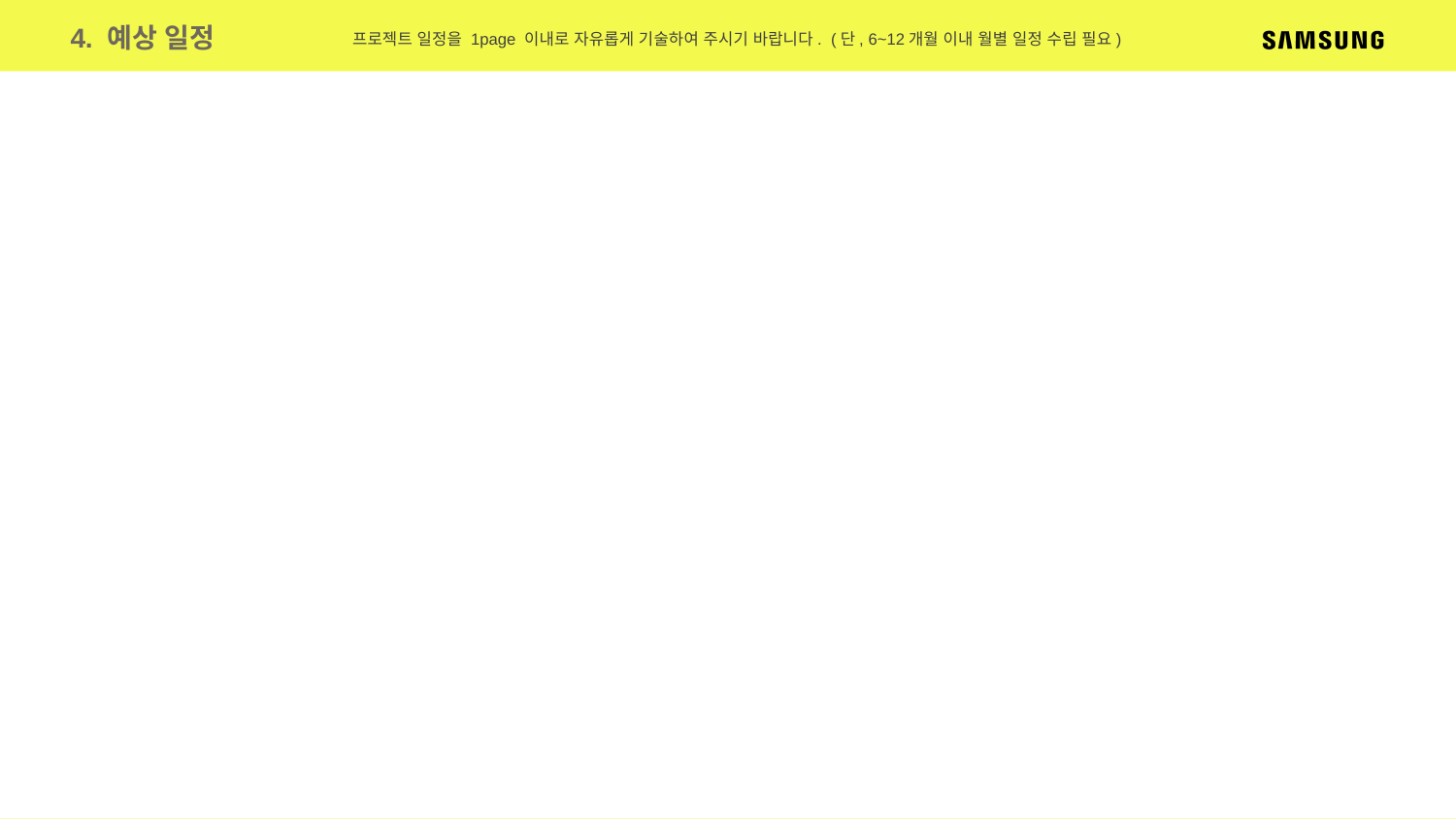

4. 예상 일정
프로젝트 일정을 1page 이내로 자유롭게 기술하여 주시기 바랍니다.  (단, 6~12개월 이내 월별 일정 수립 필요)